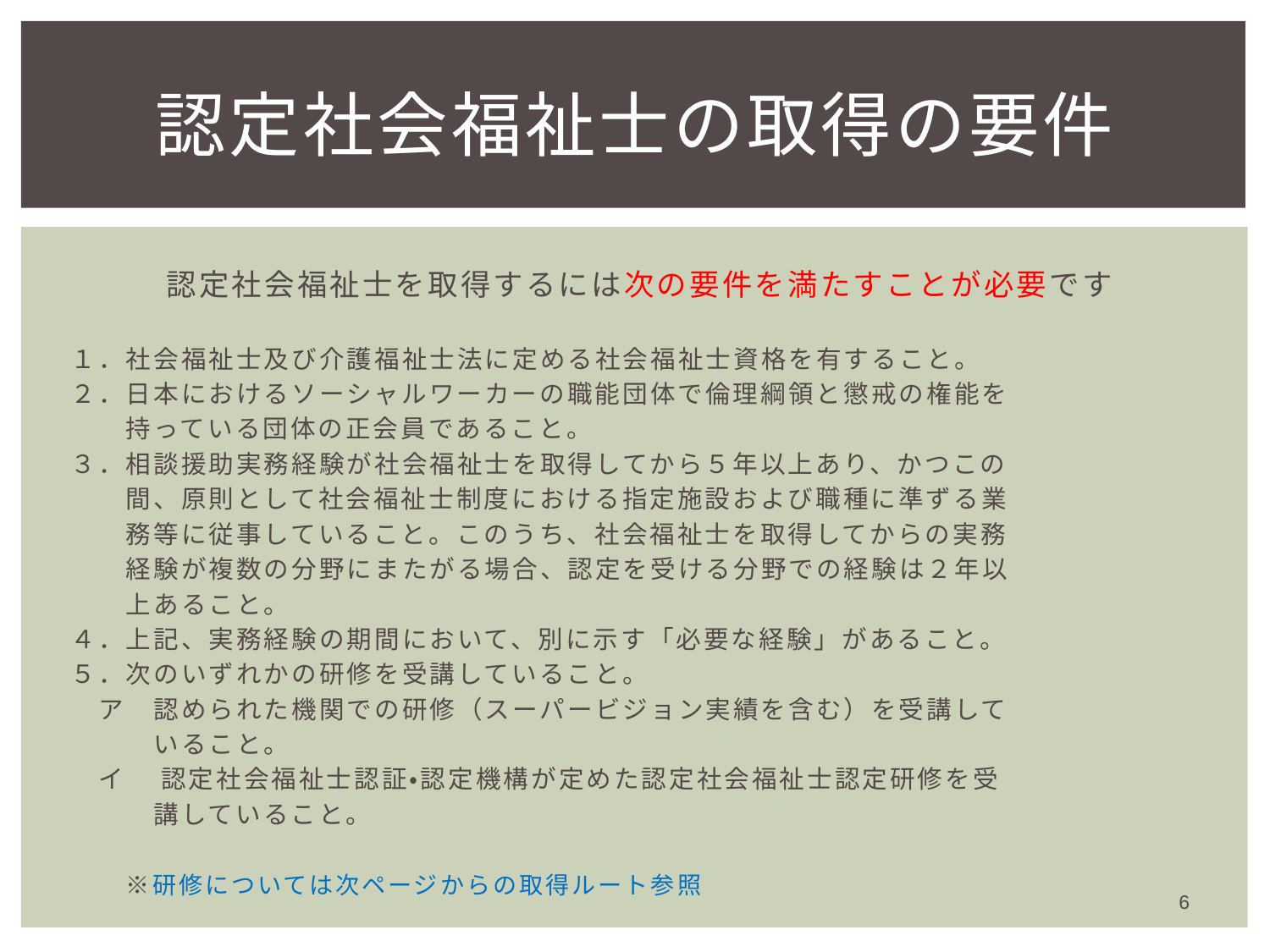

# 認定社会福祉士の取得の要件
認定社会福祉士を取得するには次の要件を満たすことが必要です

１．社会福祉士及び介護福祉士法に定める社会福祉士資格を有すること。
２．日本におけるソーシャルワーカーの職能団体で倫理綱領と懲戒の権能を
　　持っている団体の正会員であること。
３．相談援助実務経験が社会福祉士を取得してから５年以上あり、かつこの
　　間、原則として社会福祉士制度における指定施設および職種に準ずる業
　　務等に従事していること。このうち、社会福祉士を取得してからの実務
　　経験が複数の分野にまたがる場合、認定を受ける分野での経験は２年以
　　上あること。
４．上記、実務経験の期間において、別に示す「必要な経験」があること。
５．次のいずれかの研修を受講していること。
　ア　認められた機関での研修（スーパービジョン実績を含む）を受講して
　　　いること。
　イ　	認定社会福祉士認証・認定機構が定めた認定社会福祉士認定研修を受
　　　講していること。

　　※研修については次ページからの取得ルート参照

6